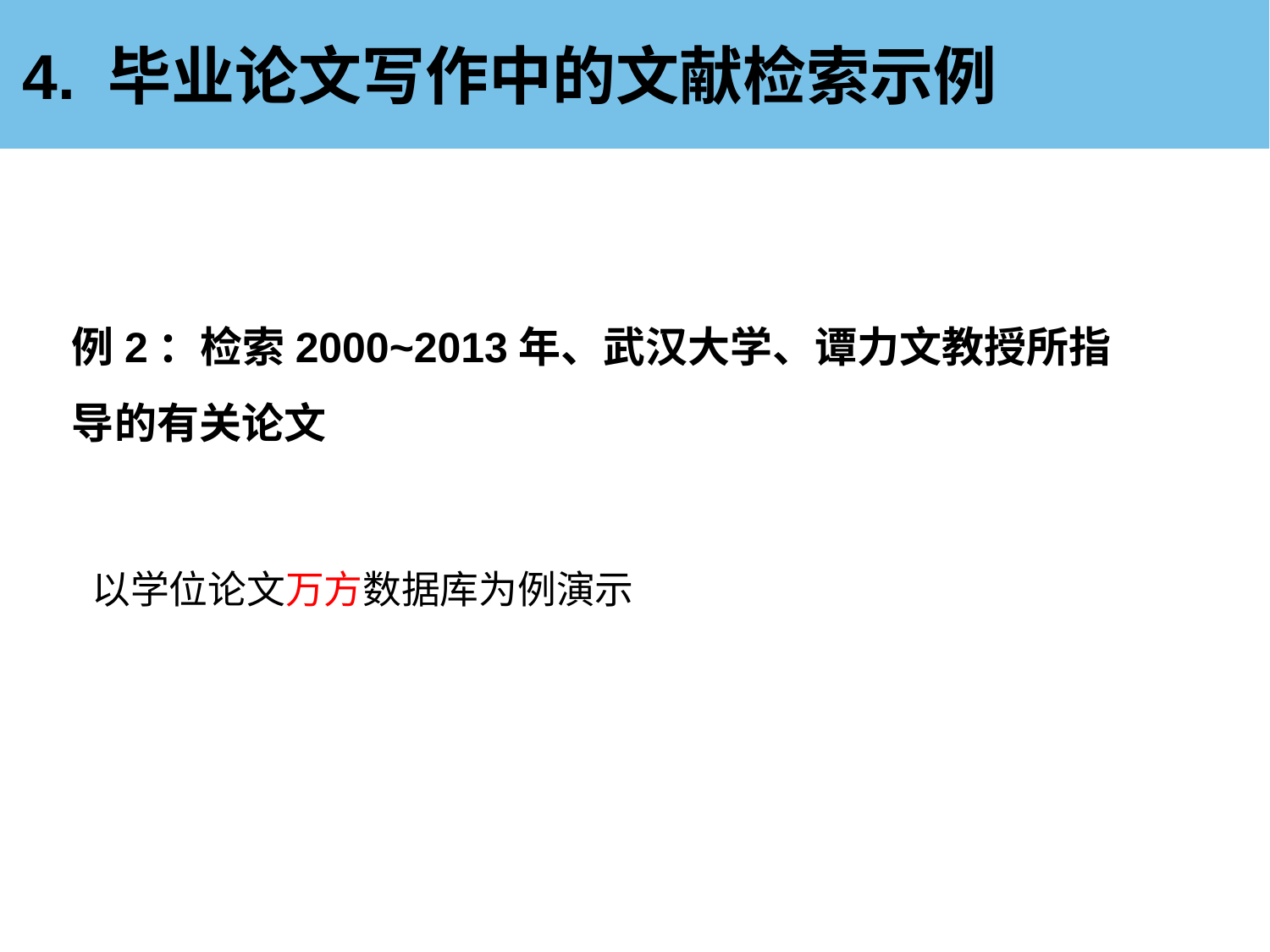

4. 毕业论文写作中的文献检索示例

例2：检索2000~2013年、武汉大学、谭力文教授所指导的有关论文

 以学位论文万方数据库为例演示